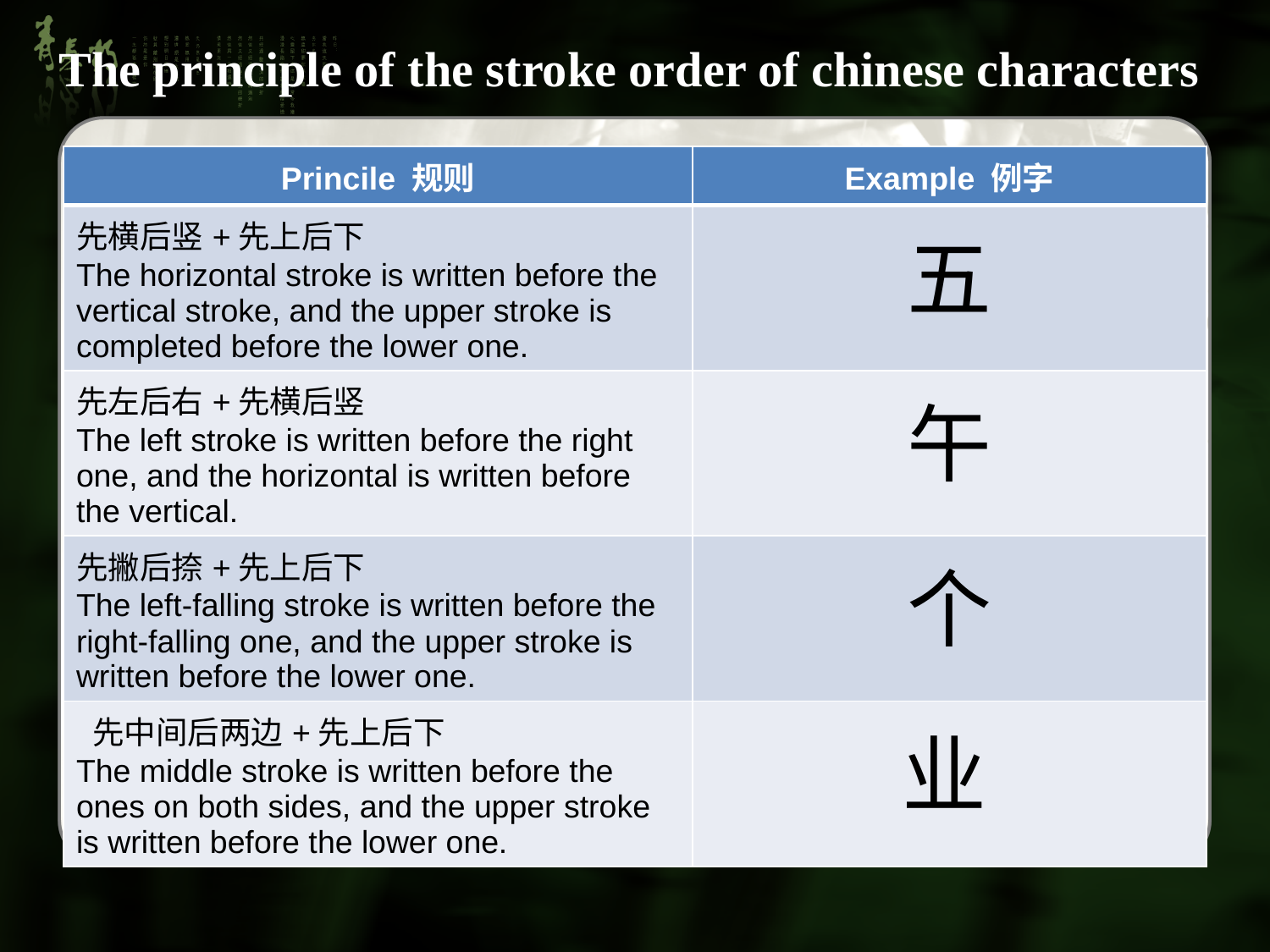

# The principle of the stroke order of chinese characters
| Princile 规则 | Example 例字 |
| --- | --- |
| 先横后竖+先上后下 The horizontal stroke is written before the vertical stroke, and the upper stroke is completed before the lower one. | 五 |
| 先左后右+先横后竖 The left stroke is written before the right one, and the horizontal is written before the vertical. | 午 |
| 先撇后捺+先上后下 The left-falling stroke is written before the right-falling one, and the upper stroke is written before the lower one. | 个 |
| 先中间后两边+先上后下 The middle stroke is written before the ones on both sides, and the upper stroke is written before the lower one. | 业 |